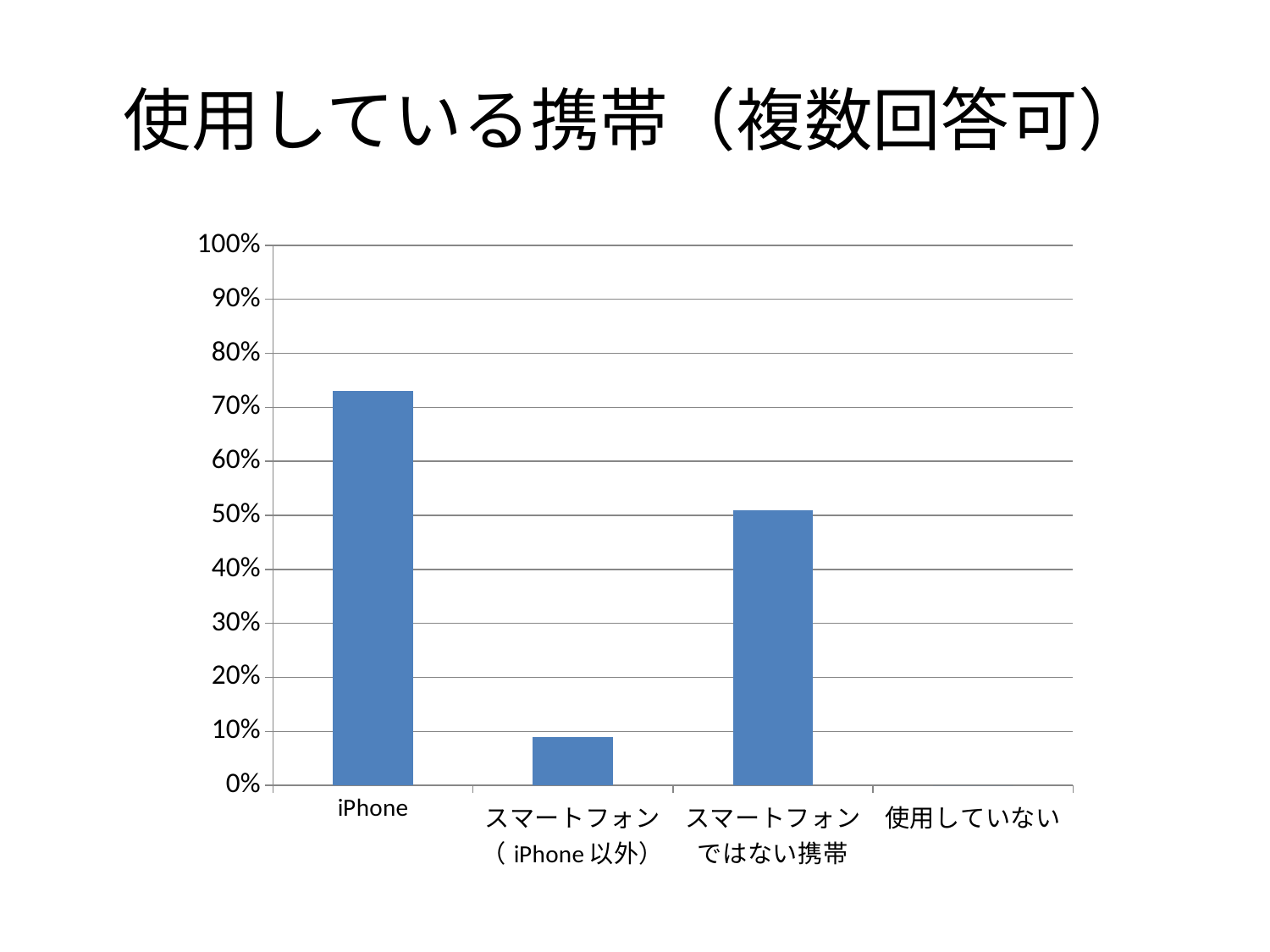

# 使用している携帯（複数回答可）

### Chart

| Category |  |
|---|---|
| iPhone | 0.73 |
| スマートフォン
（iPhone以外） | 0.09 |
| スマートフォン
ではない携帯 | 0.51 |
| 使用していない | 0.0 |